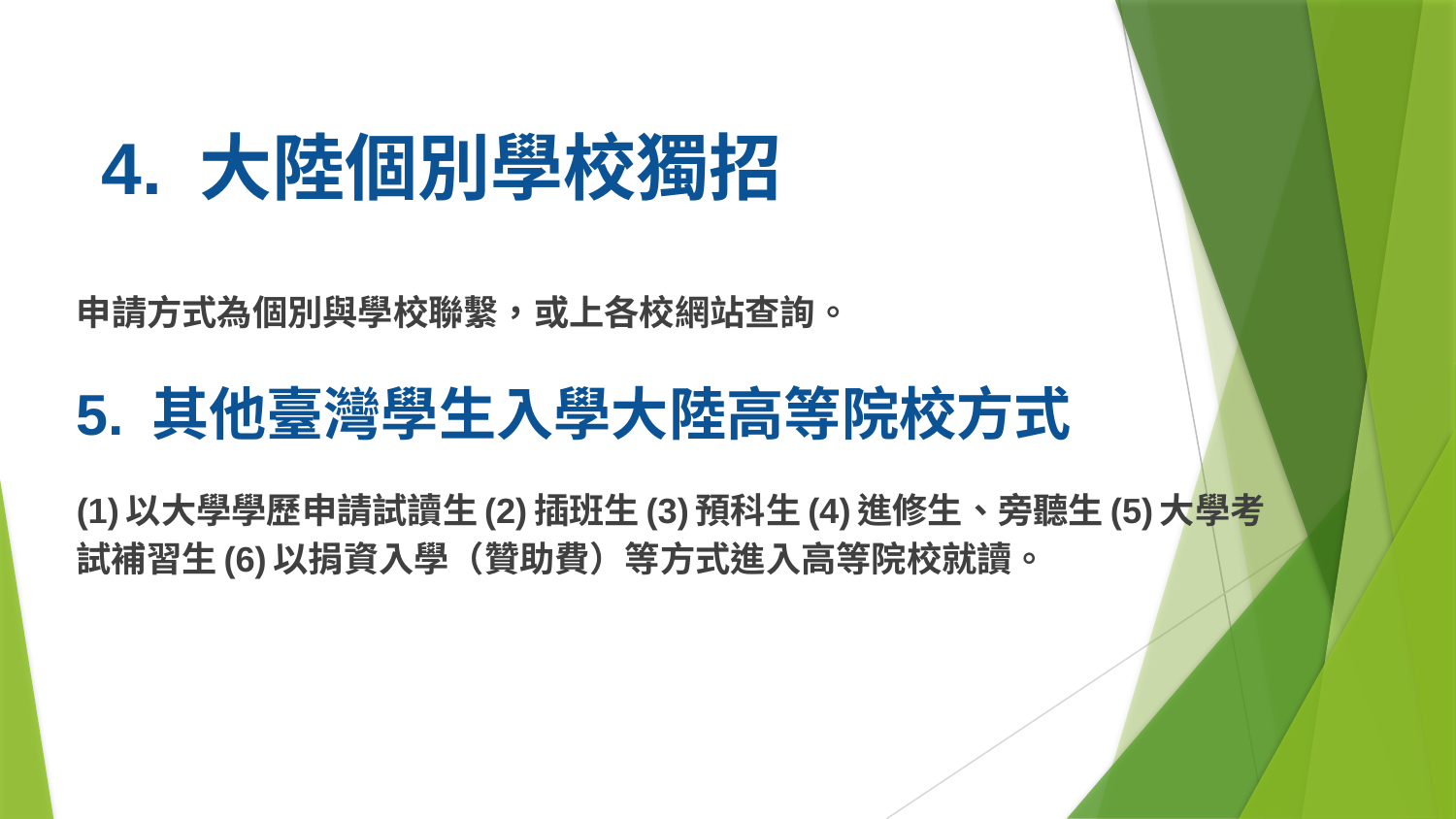

# 4. 大陸個別學校獨招

申請方式為個別與學校聯繫，或上各校網站查詢。

5. 其他臺灣學生入學大陸高等院校方式

(1)以大學學歷申請試讀生(2)插班生(3)預科生(4)進修生、旁聽生(5)大學考試補習生(6)以捐資入學（贊助費）等方式進入高等院校就讀。